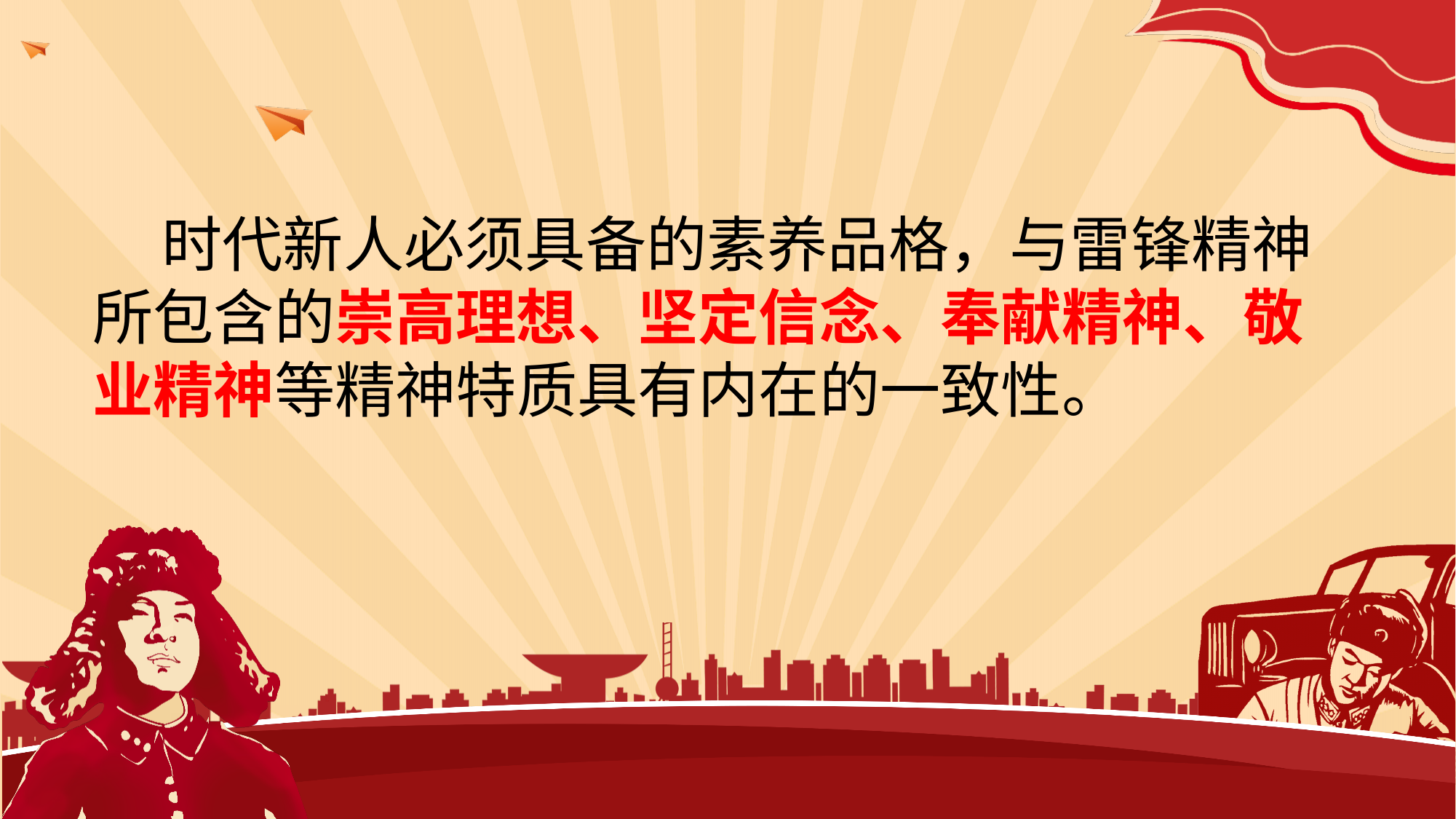

时代新人必须具备的素养品格，与雷锋精神所包含的崇高理想、坚定信念、奉献精神、敬业精神等精神特质具有内在的一致性。